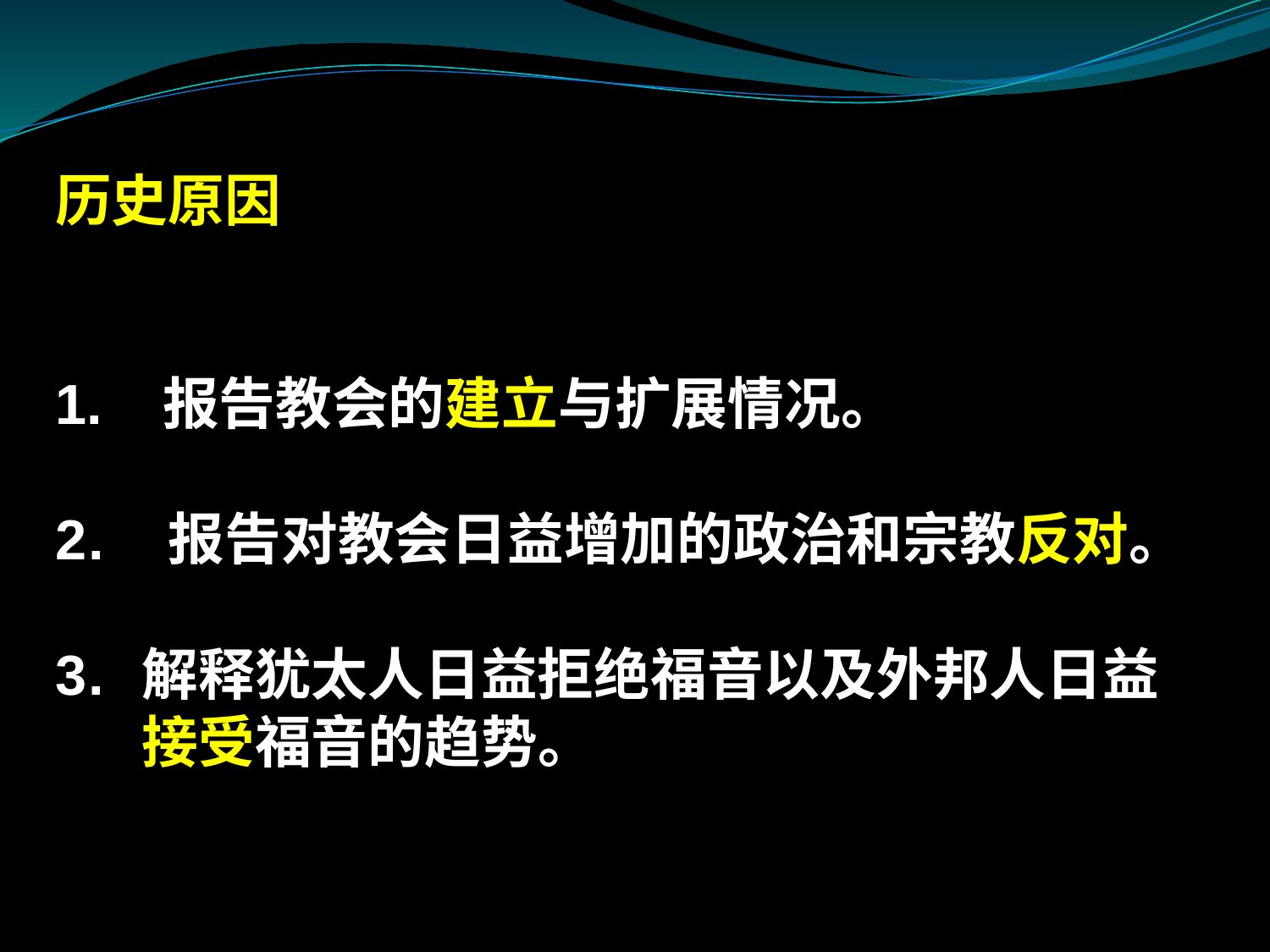

历史原因

1.   报告教会的建立与扩展情况。

 报告对教会日益增加的政治和宗教反对。

解释犹太人日益拒绝福音以及外邦人日益接受福音的趋势。